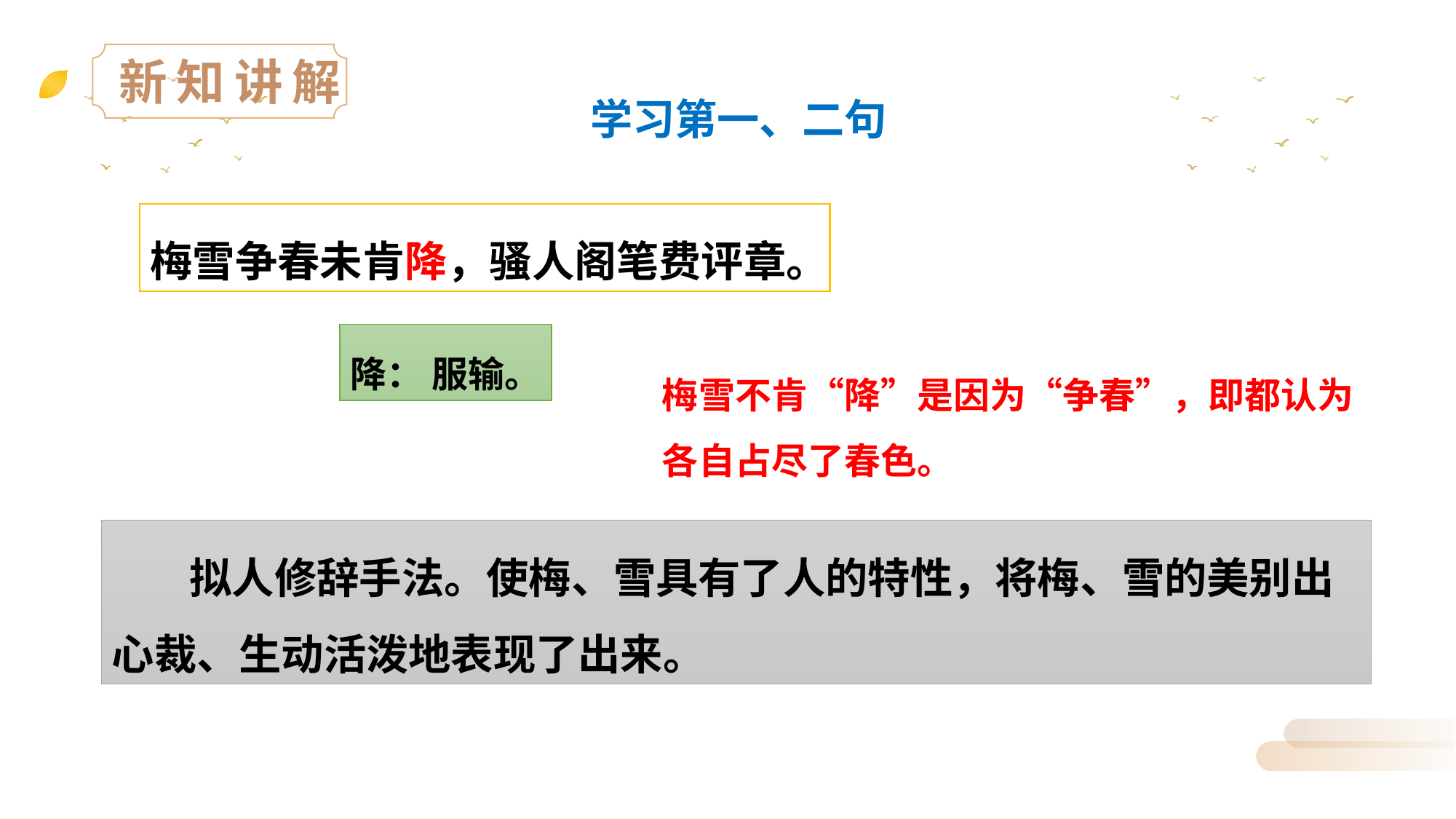

新知讲解
学习第一、二句
梅雪争春未肯降，骚人阁笔费评章。
降： 服输。
梅雪不肯“降”是因为“争春”，即都认为各自占尽了春色。
       拟人修辞手法。使梅、雪具有了人的特性，将梅、雪的美别出心裁、生动活泼地表现了出来。